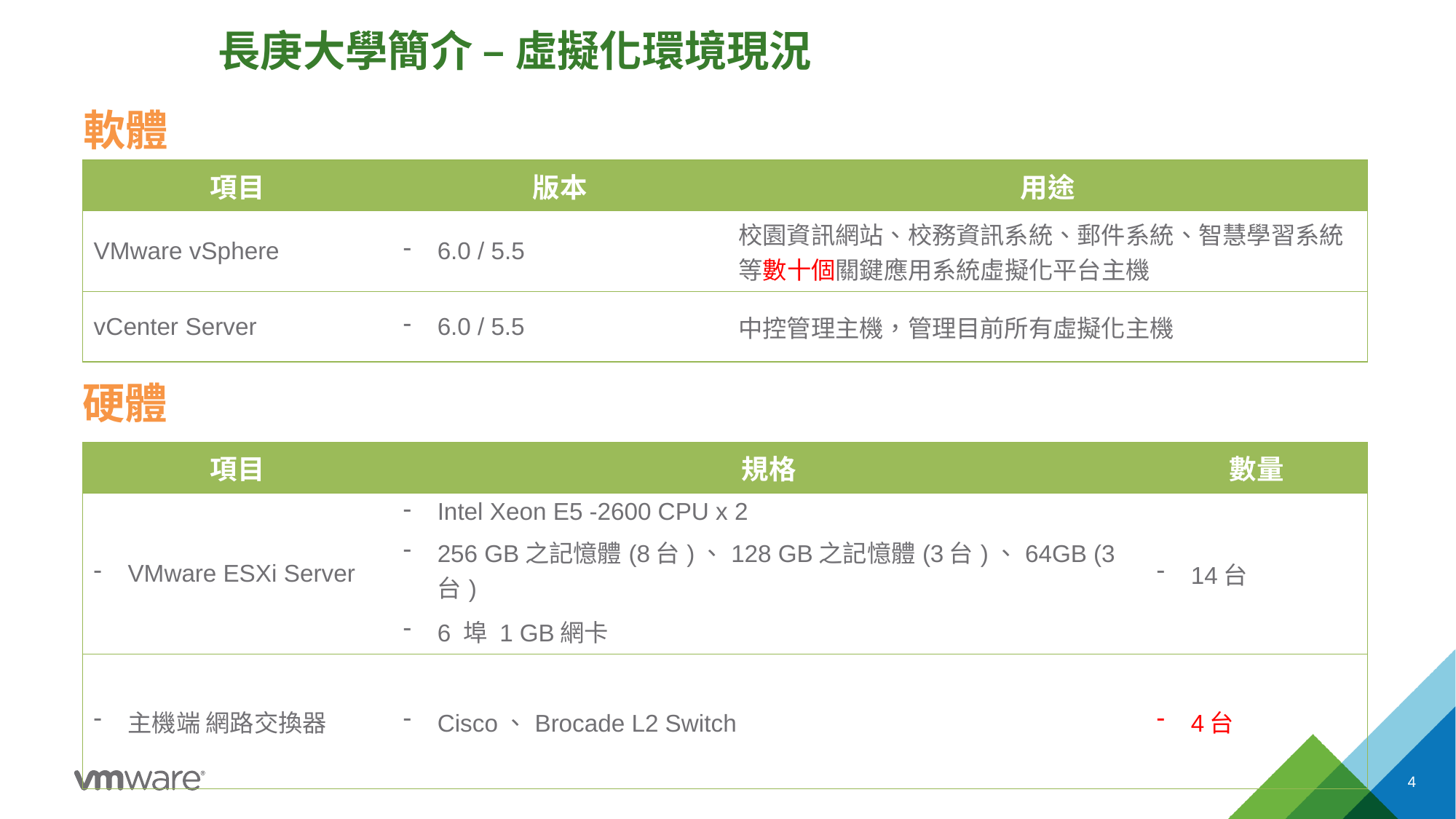

長庚大學簡介 – 虛擬化環境現況
軟體
| 項目 | 版本 | 用途 |
| --- | --- | --- |
| VMware vSphere | 6.0 / 5.5 | 校園資訊網站、校務資訊系統、郵件系統、智慧學習系統等數十個關鍵應用系統虛擬化平台主機 |
| vCenter Server | 6.0 / 5.5 | 中控管理主機，管理目前所有虛擬化主機 |
硬體
| 項目 | 規格 | 數量 |
| --- | --- | --- |
| VMware ESXi Server | Intel Xeon E5 -2600 CPU x 2 256 GB之記憶體(8台)、128 GB之記憶體(3台)、64GB (3台) 6 埠 1 GB網卡 | 14台 |
| 主機端 網路交換器 | Cisco、Brocade L2 Switch | 4台 |
4